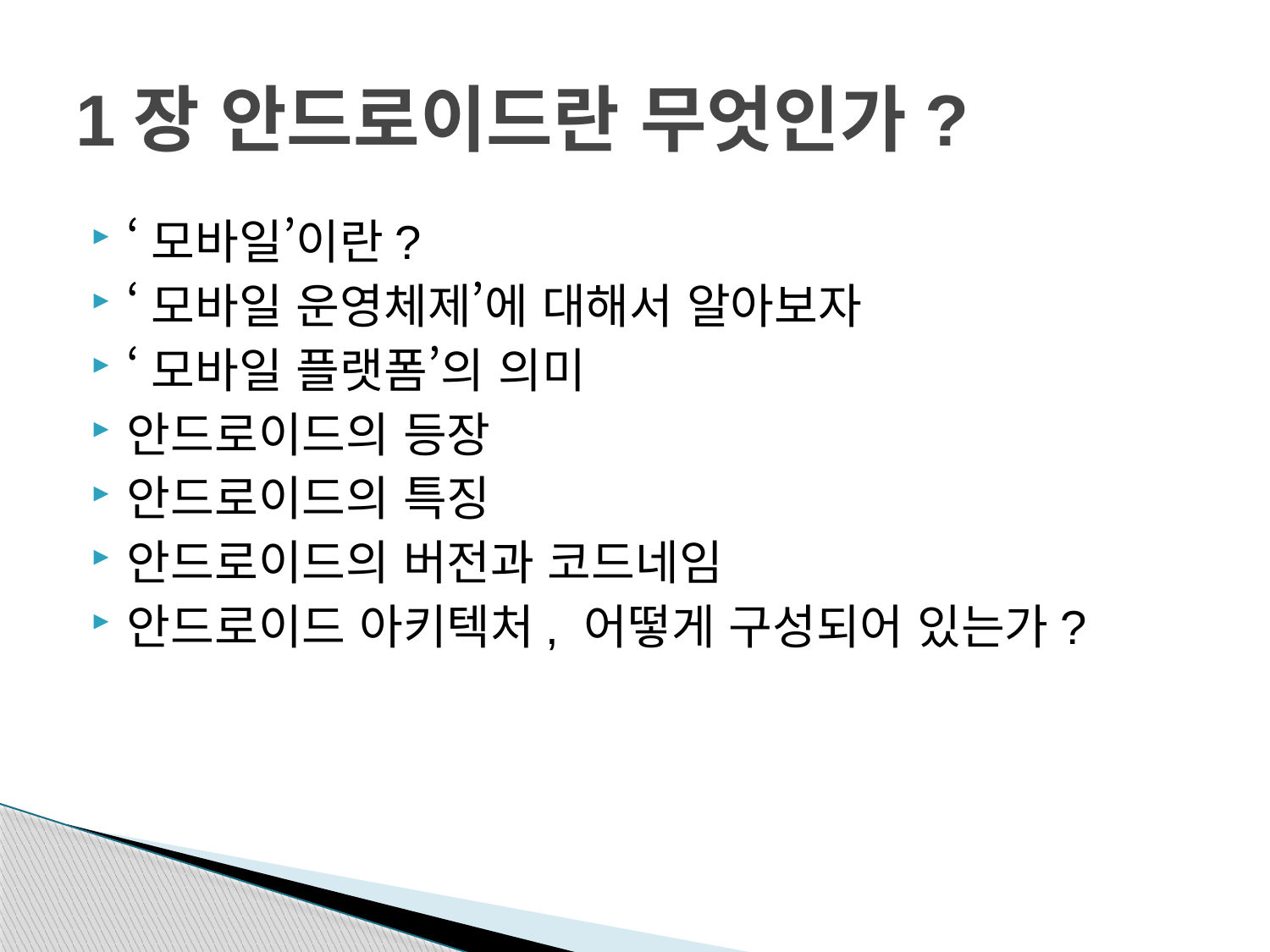

# 1장 안드로이드란 무엇인가?
‘모바일’이란?
‘모바일 운영체제’에 대해서 알아보자
‘모바일 플랫폼’의 의미
안드로이드의 등장
안드로이드의 특징
안드로이드의 버전과 코드네임
안드로이드 아키텍처, 어떻게 구성되어 있는가?